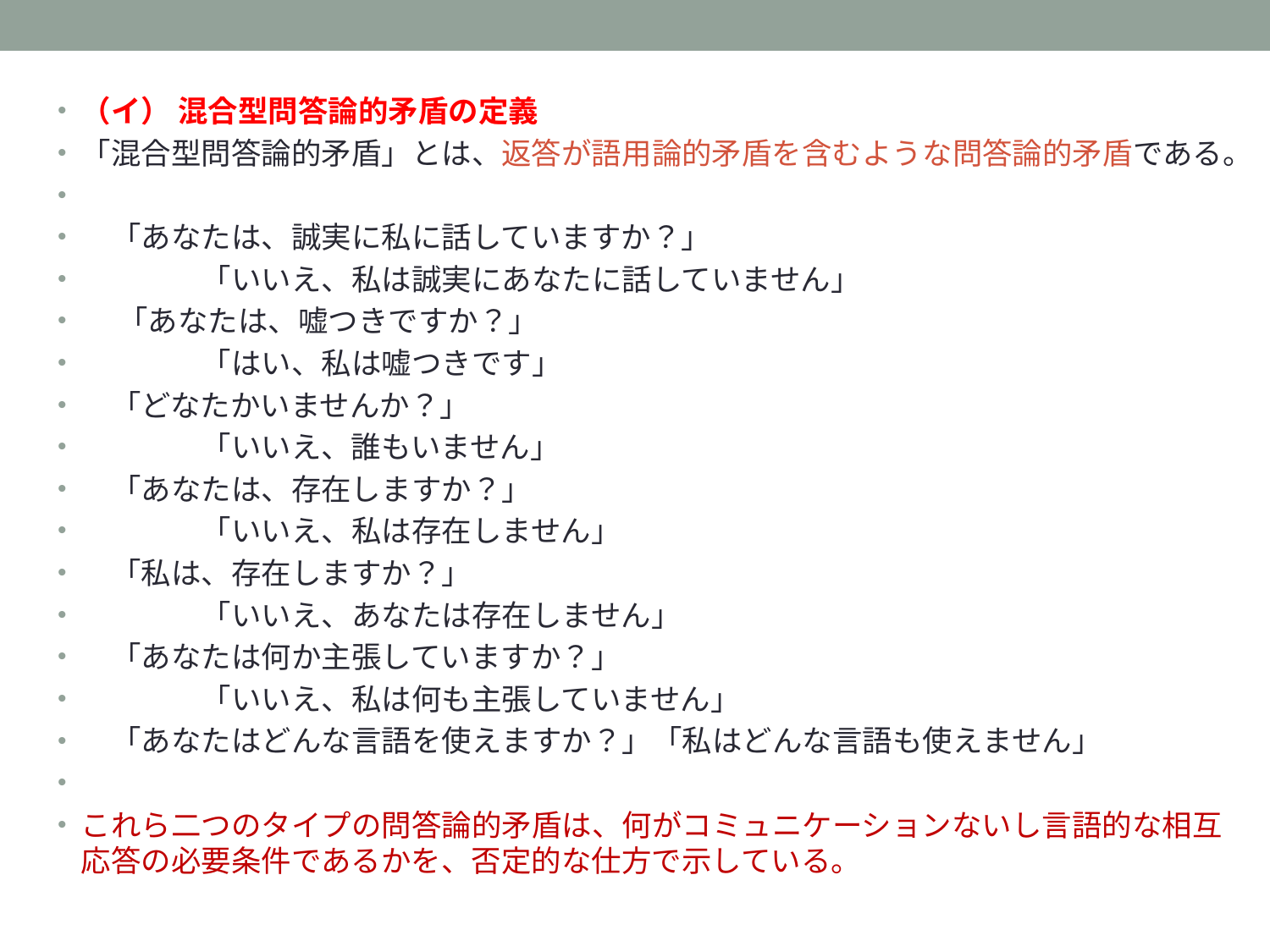

（イ） 混合型問答論的矛盾の定義
「混合型問答論的矛盾」とは、返答が語用論的矛盾を含むような問答論的矛盾である。

　「あなたは、誠実に私に話していますか？」
　　　　「いいえ、私は誠実にあなたに話していません」
　 「あなたは、嘘つきですか？」
　　　　「はい、私は嘘つきです」
　「どなたかいませんか？」
　　　　「いいえ、誰もいません」
　「あなたは、存在しますか？」
　　　　「いいえ、私は存在しません」
　「私は、存在しますか？」
　　　　「いいえ、あなたは存在しません」
　「あなたは何か主張していますか？」
　　　　「いいえ、私は何も主張していません」
　「あなたはどんな言語を使えますか？」「私はどんな言語も使えません」

これら二つのタイプの問答論的矛盾は、何がコミュニケーションないし言語的な相互応答の必要条件であるかを、否定的な仕方で示している。